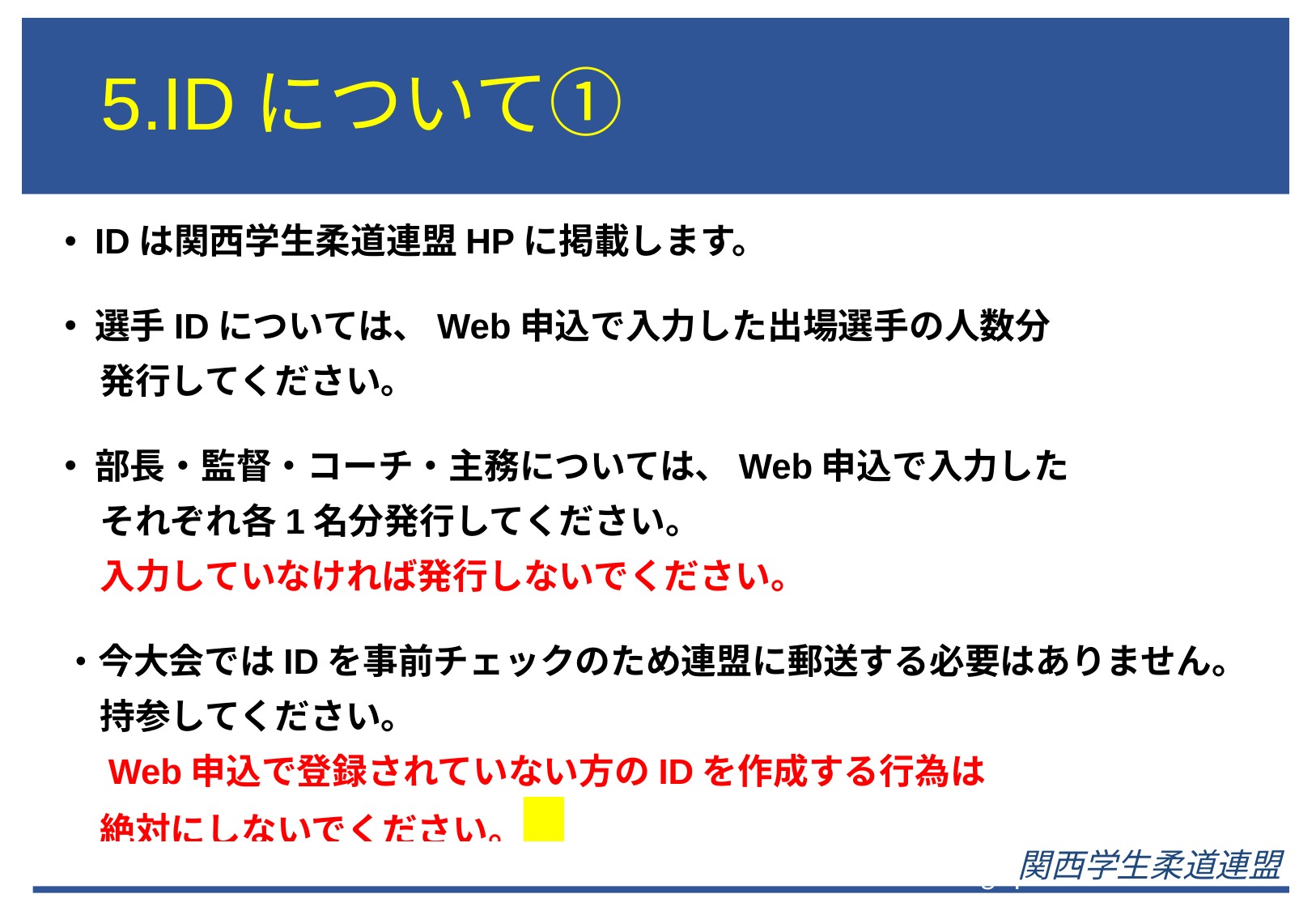

# 5.IDについて①

IDは関西学生柔道連盟HPに掲載します。

選手IDについては、Web申込で入力した出場選手の人数分
　発行してください。

部長・監督・コーチ・主務については、Web申込で入力した
　それぞれ各1名分発行してください。
　入力していなければ発行しないでください。

・今大会ではIDを事前チェックのため連盟に郵送する必要はありません。
　持参してください。
　Web申込で登録されていない方のIDを作成する行為は
　絶対にしないでください。

関西学生柔道連盟